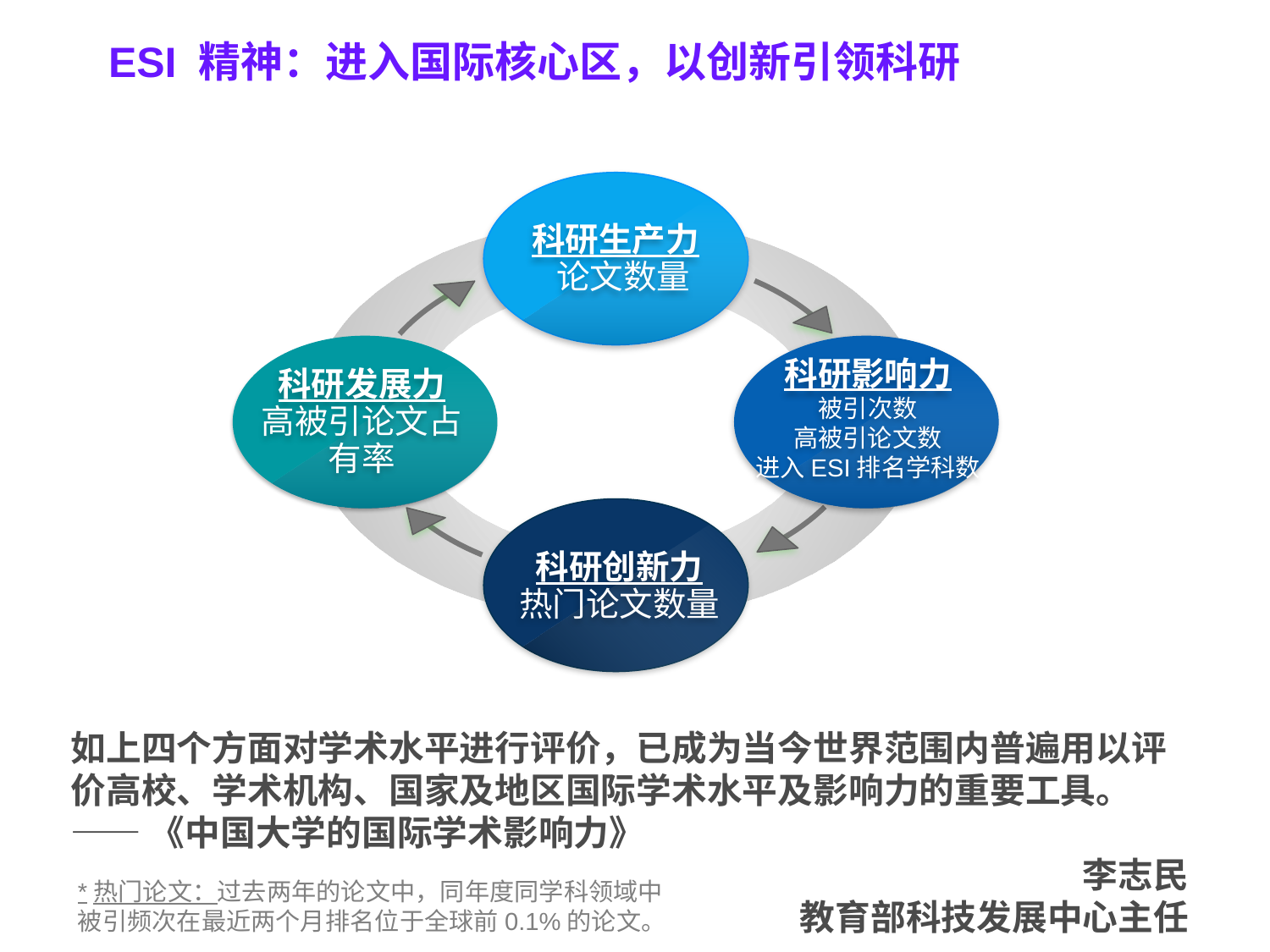

ESI 精神：进入国际核心区，以创新引领科研

科研生产力
 论文数量

科研影响力
被引次数
高被引论文数
进入ESI排名学科数
科研发展力
高被引论文占有率

科研创新力
热门论文数量
如上四个方面对学术水平进行评价，已成为当今世界范围内普遍用以评价高校、学术机构、国家及地区国际学术水平及影响力的重要工具。
——《中国大学的国际学术影响力》
                                   李志民
                                   教育部科技发展中心主任

*热门论文：过去两年的论文中，同年度同学科领域中被引频次在最近两个月排名位于全球前0.1%的论文。